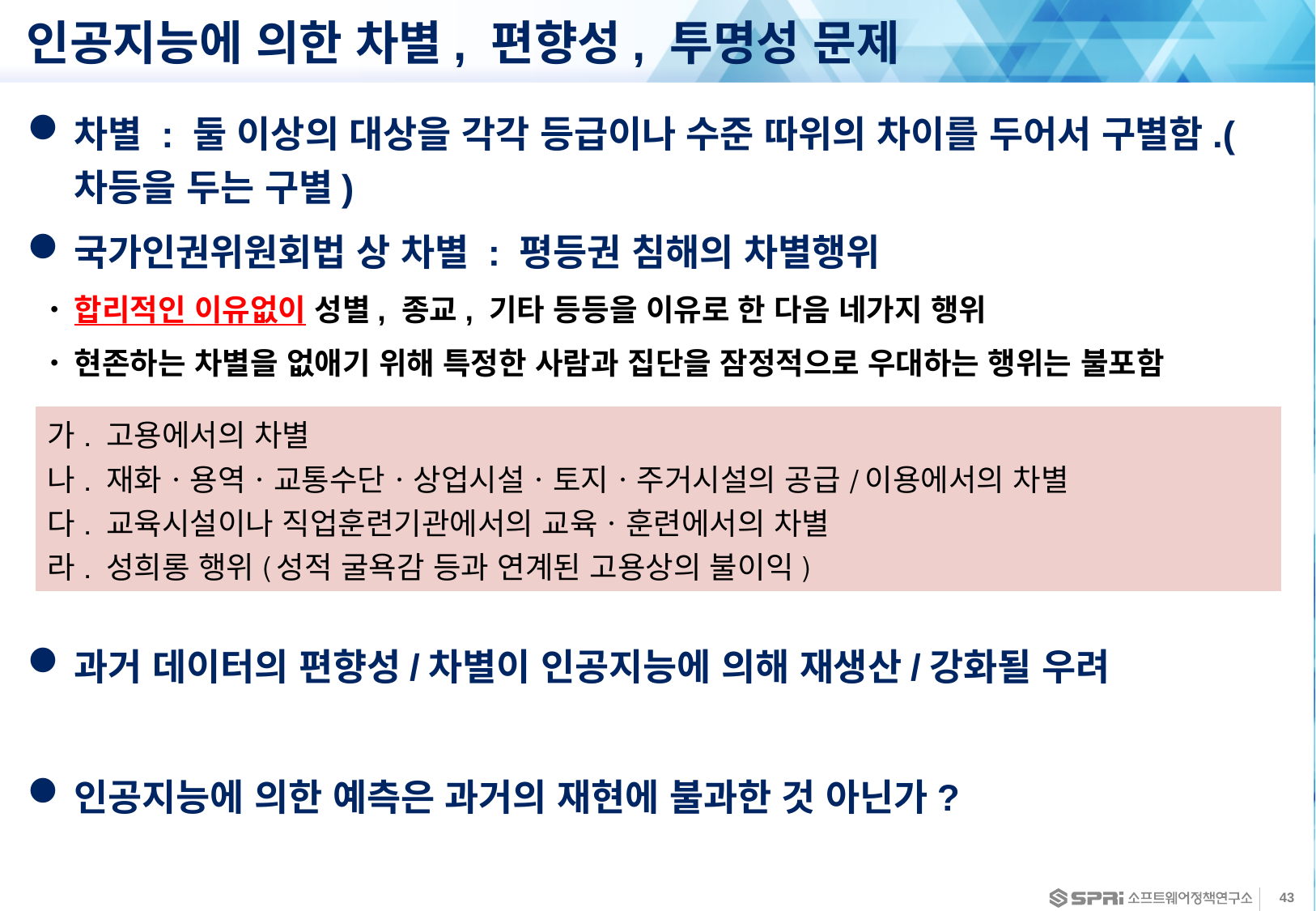

# 인공지능에 의한 차별, 편향성, 투명성 문제
차별 : 둘 이상의 대상을 각각 등급이나 수준 따위의 차이를 두어서 구별함.(차등을 두는 구별)
국가인권위원회법 상 차별 : 평등권 침해의 차별행위
합리적인 이유없이 성별, 종교, 기타 등등을 이유로 한 다음 네가지 행위
현존하는 차별을 없애기 위해 특정한 사람과 집단을 잠정적으로 우대하는 행위는 불포함

과거 데이터의 편향성/차별이 인공지능에 의해 재생산/강화될 우려

인공지능에 의한 예측은 과거의 재현에 불과한 것 아닌가?
| 가. 고용에서의 차별 나. 재화ㆍ용역ㆍ교통수단ㆍ상업시설ㆍ토지ㆍ주거시설의 공급/이용에서의 차별 다. 교육시설이나 직업훈련기관에서의 교육ㆍ훈련에서의 차별 라. 성희롱 행위(성적 굴욕감 등과 연계된 고용상의 불이익) |
| --- |